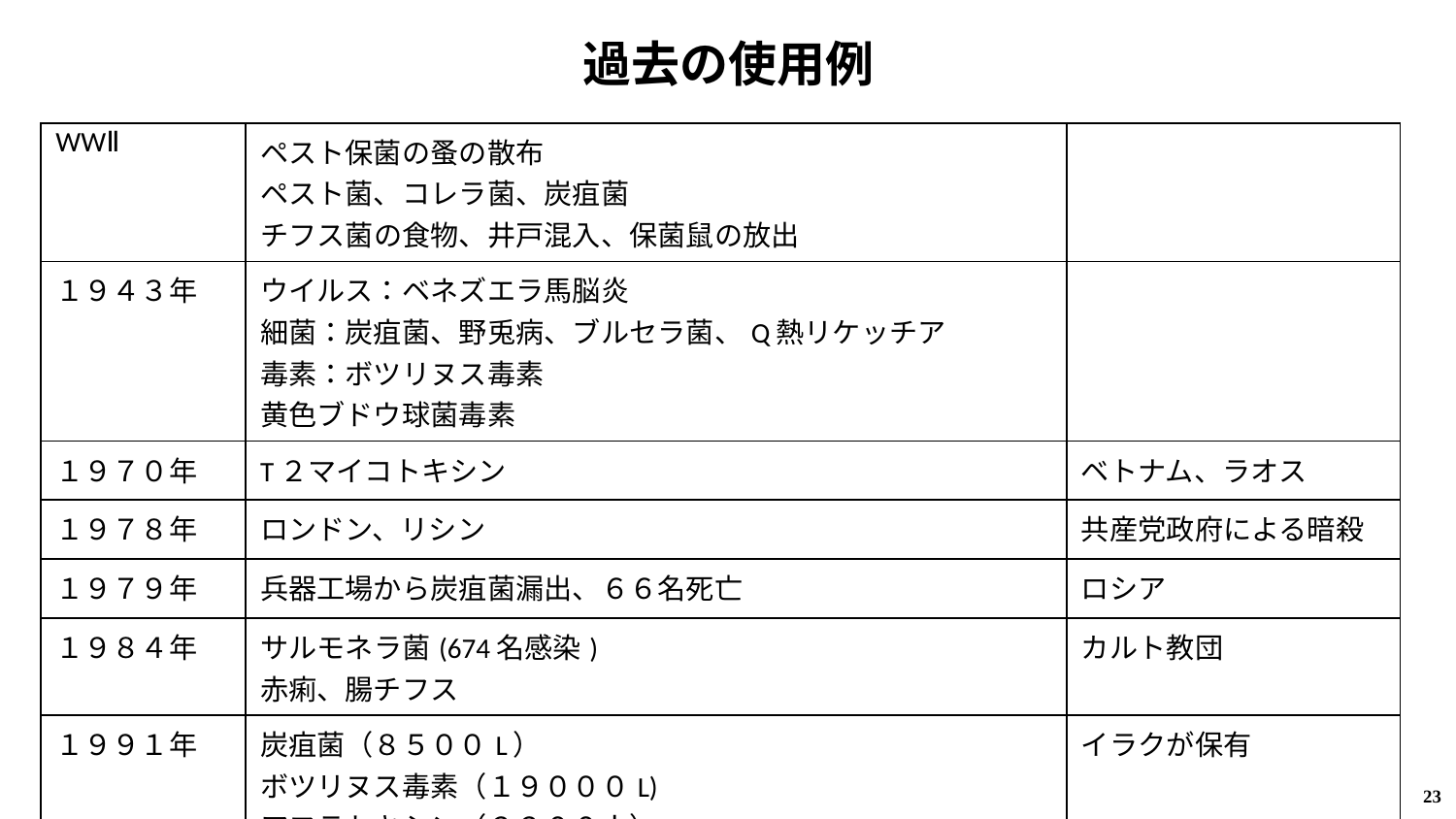

過去の使用例
| WWⅡ | ペスト保菌の蚤の散布 ペスト菌、コレラ菌、炭疽菌 チフス菌の食物、井戸混入、保菌鼠の放出 |  |
| --- | --- | --- |
| １９４３年 | ウイルス：ベネズエラ馬脳炎 細菌：炭疽菌、野兎病、ブルセラ菌、Q熱リケッチア 毒素：ボツリヌス毒素 黄色ブドウ球菌毒素 |  |
| １９７０年 | T２マイコトキシン | ベトナム、ラオス |
| １９７８年 | ロンドン、リシン | 共産党政府による暗殺 |
| １９７９年 | 兵器工場から炭疽菌漏出、６６名死亡 | ロシア |
| １９８４年 | サルモネラ菌(674名感染) 赤痢、腸チフス | カルト教団 |
| １９９１年 | 炭疽菌（８５００L） ボツリヌス毒素（１９０００L) アフラトキシン（２２００ｌ） | イラクが保有 |

23